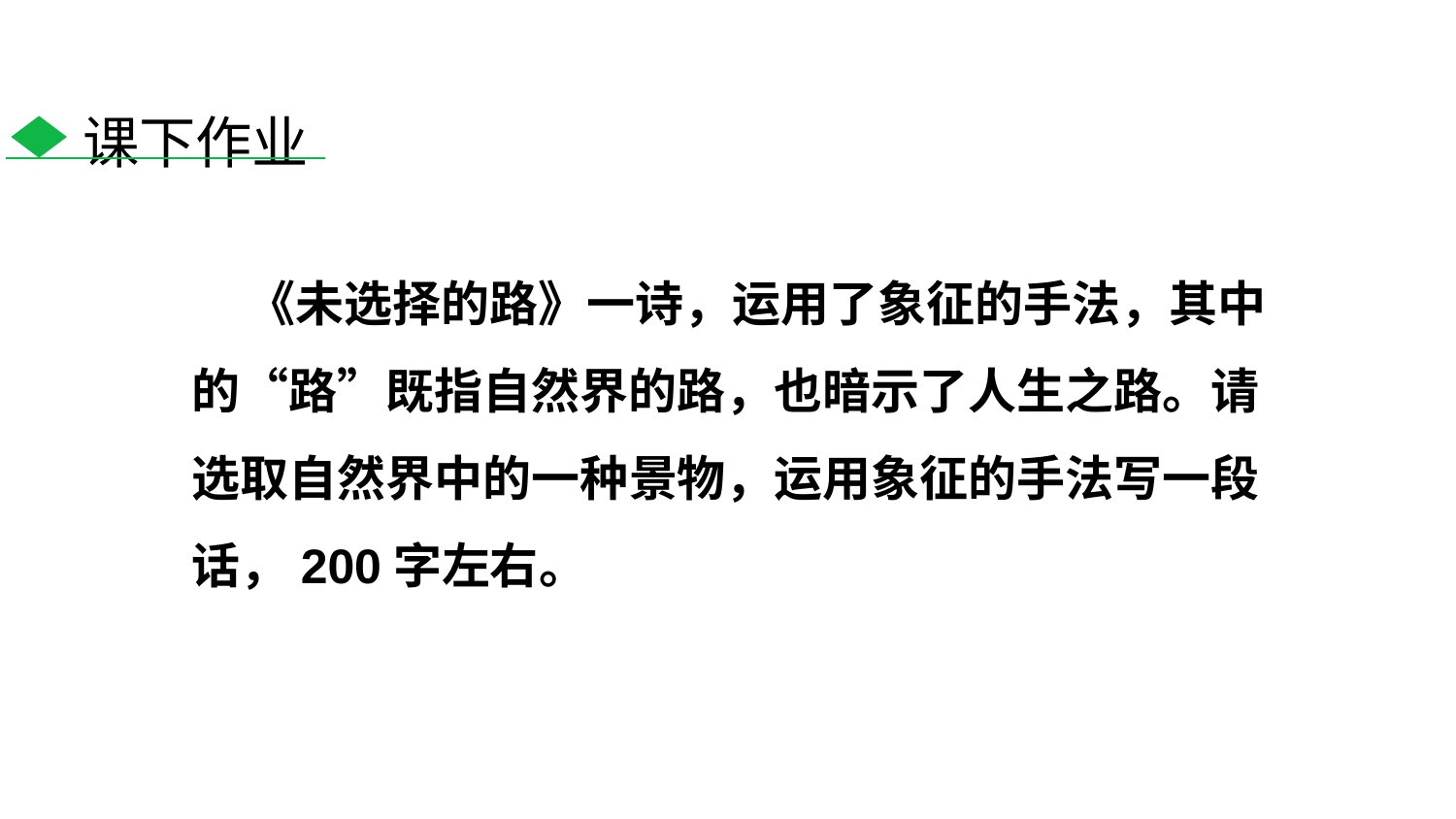

课下作业

    《未选择的路》一诗，运用了象征的手法，其中的“路”既指自然界的路，也暗示了人生之路。请选取自然界中的一种景物，运用象征的手法写一段话，200字左右。